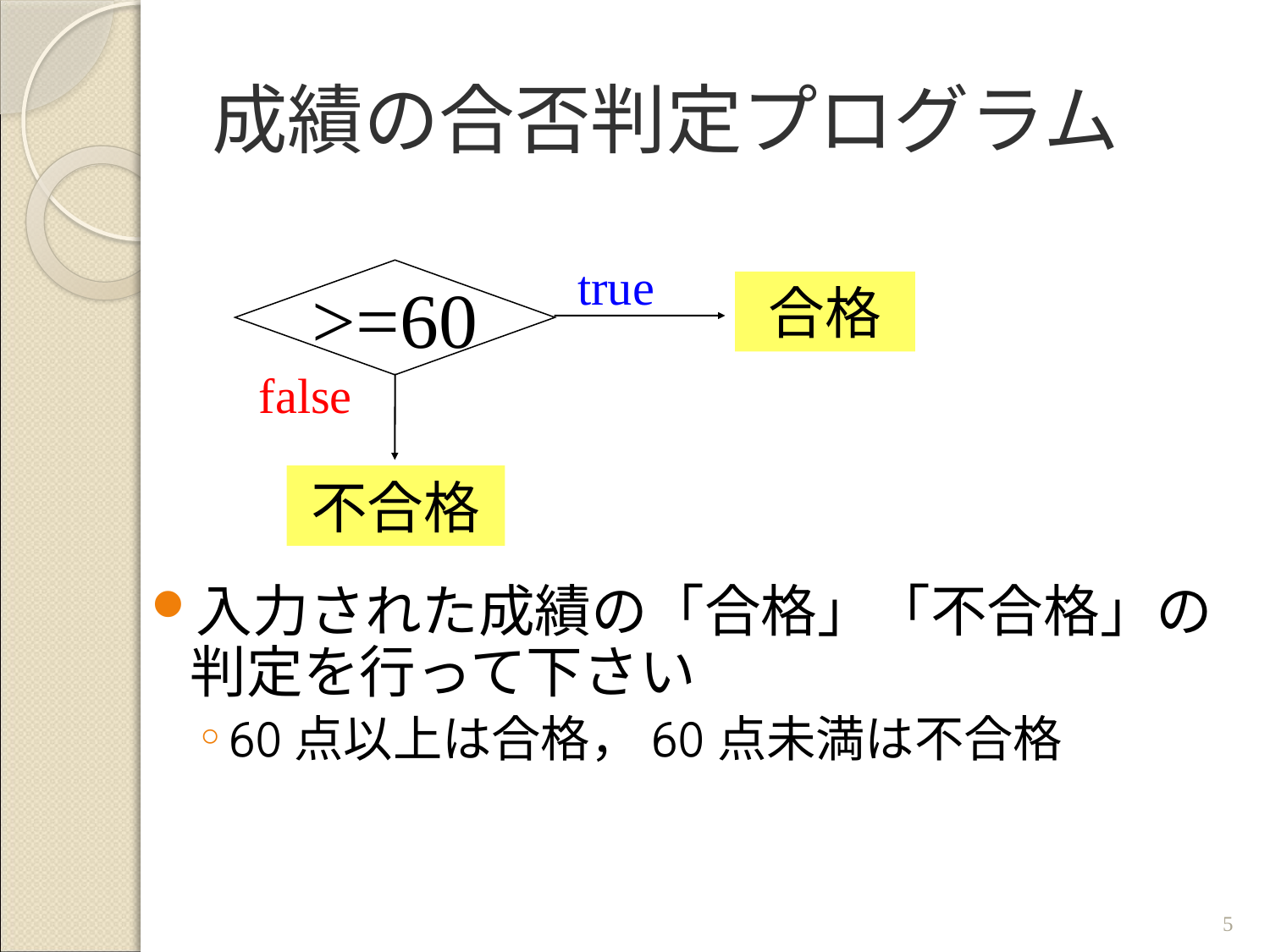

# 成績の合否判定プログラム

入力された成績の「合格」「不合格」の判定を行って下さい
60点以上は合格，60点未満は不合格
true

>=60
合格
false

不合格
5